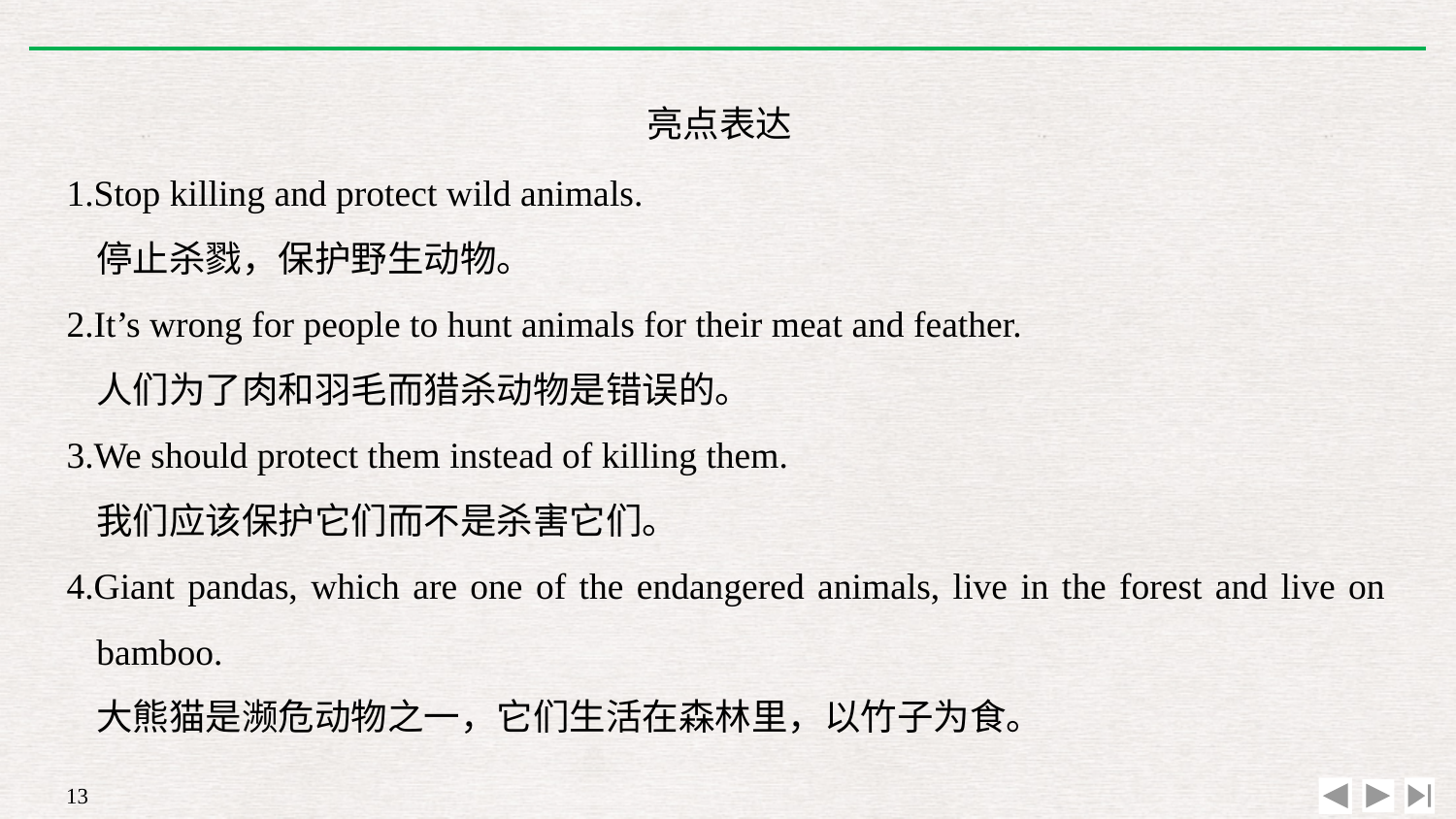

亮点表达
1.Stop killing and protect wild animals.
	停止杀戮，保护野生动物。
2.It’s wrong for people to hunt animals for their meat and feather.
	人们为了肉和羽毛而猎杀动物是错误的。
3.We should protect them instead of killing them.
	我们应该保护它们而不是杀害它们。
4.Giant pandas, which are one of the endangered animals, live in the forest and live on bamboo.
	大熊猫是濒危动物之一，它们生活在森林里，以竹子为食。